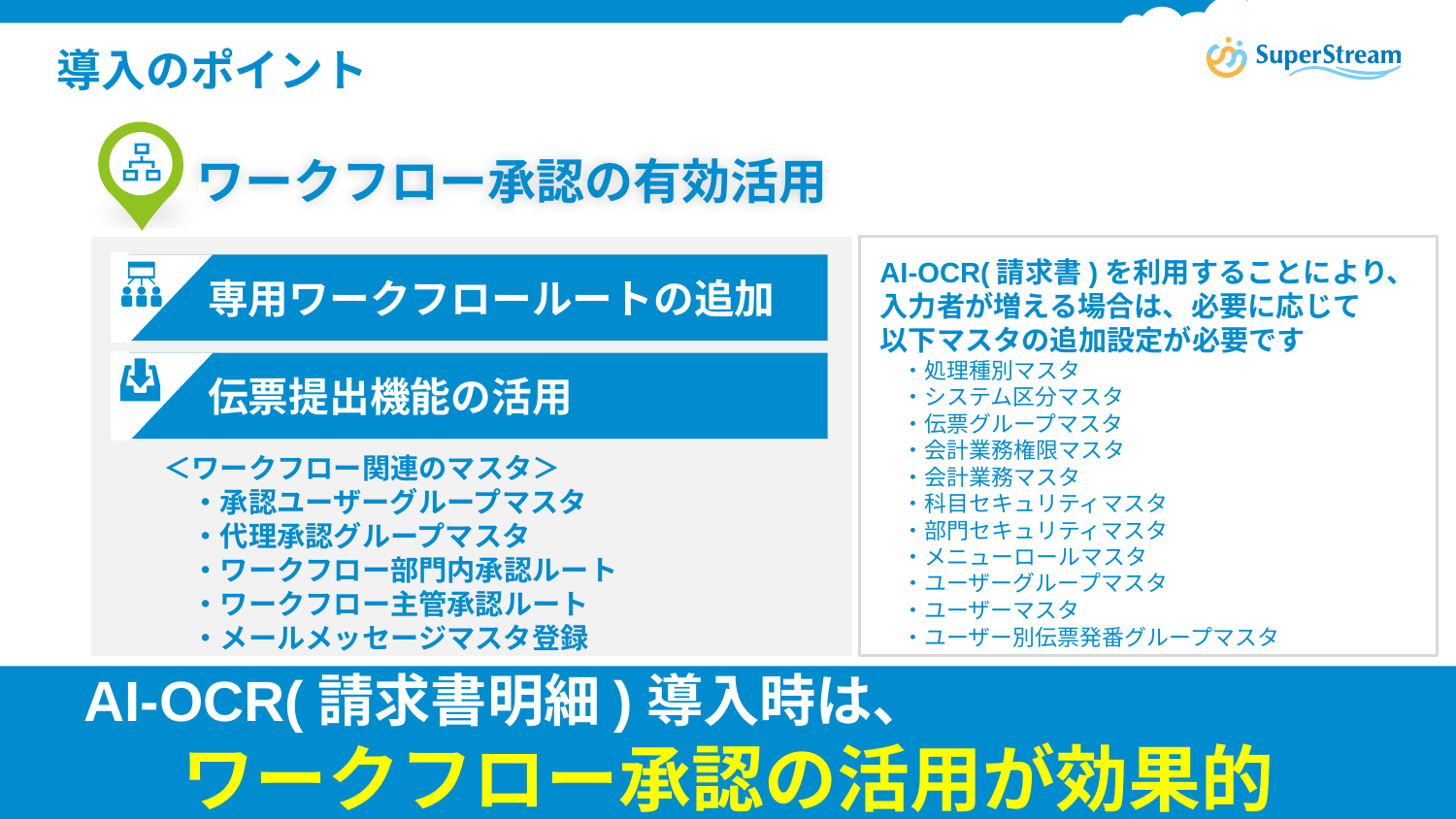

# 導入のポイント
ワークフロー承認の有効活用

AI-OCR(請求書)を利用することにより、
入力者が増える場合は、必要に応じて
以下マスタの追加設定が必要です
　・処理種別マスタ
　・システム区分マスタ
　・伝票グループマスタ
　・会計業務権限マスタ
　・会計業務マスタ
　・科目セキュリティマスタ
　・部門セキュリティマスタ
　・メニューロールマスタ
　・ユーザーグループマスタ
　・ユーザーマスタ
　・ユーザー別伝票発番グループマスタ
　　専用ワークフロールートの追加

　　伝票提出機能の活用

＜ワークフロー関連のマスタ＞
　・承認ユーザーグループマスタ
　・代理承認グループマスタ
　・ワークフロー部門内承認ルート
　・ワークフロー主管承認ルート
　・メールメッセージマスタ登録
　AI-OCR(請求書明細)導入時は、
ワークフロー承認の活用が効果的
© SuperStream Inc. All rights reserved.
45